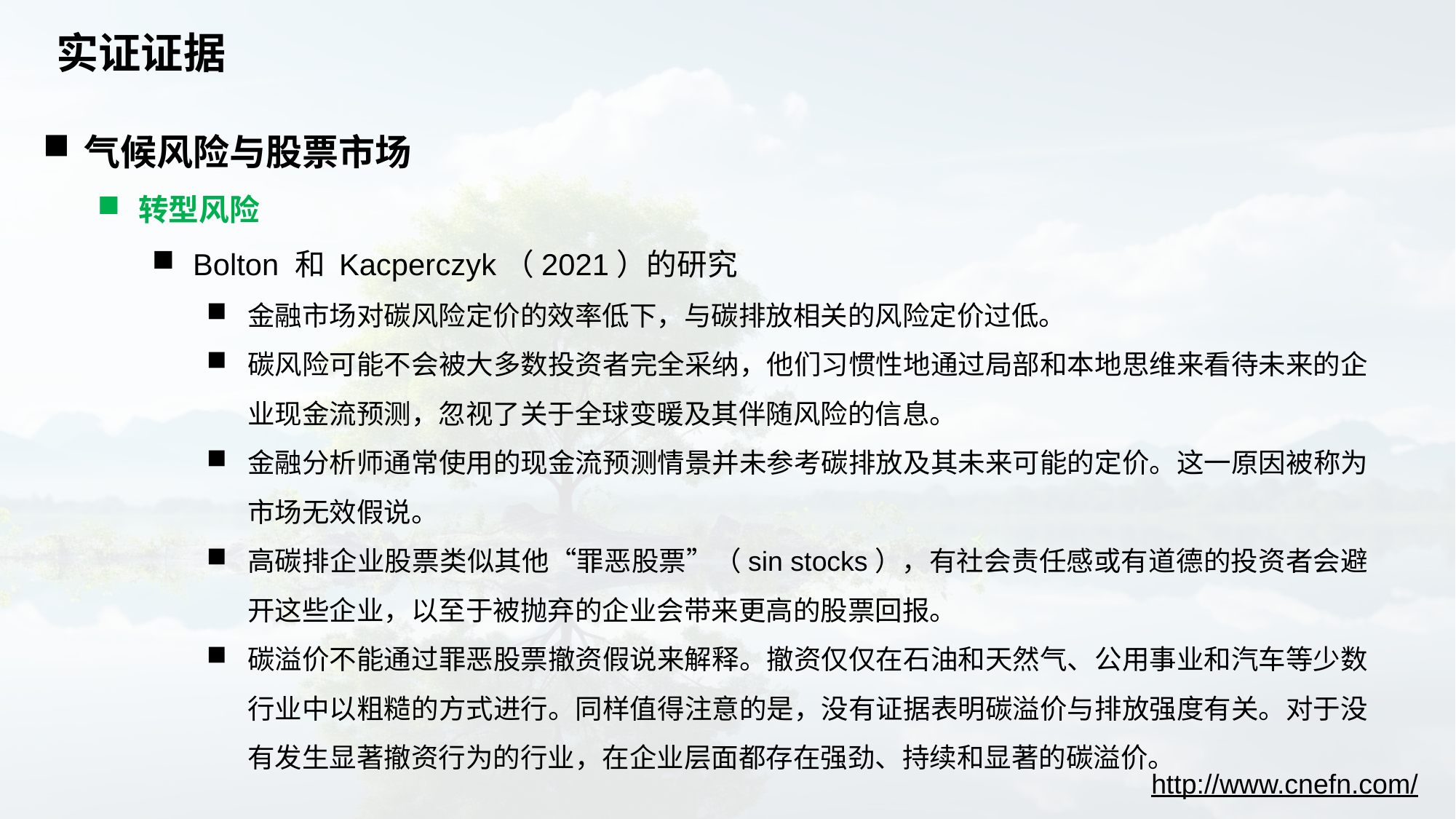

# 实证证据
气候风险与股票市场
转型风险
Bolton 和 Kacperczyk（2021）的研究
金融市场对碳风险定价的效率低下，与碳排放相关的风险定价过低。
碳风险可能不会被大多数投资者完全采纳，他们习惯性地通过局部和本地思维来看待未来的企业现金流预测，忽视了关于全球变暖及其伴随风险的信息。
金融分析师通常使用的现金流预测情景并未参考碳排放及其未来可能的定价。这一原因被称为市场无效假说。
高碳排企业股票类似其他“罪恶股票”（sin stocks），有社会责任感或有道德的投资者会避开这些企业，以至于被抛弃的企业会带来更高的股票回报。
碳溢价不能通过罪恶股票撤资假说来解释。撤资仅仅在石油和天然气、公用事业和汽车等少数行业中以粗糙的方式进行。同样值得注意的是，没有证据表明碳溢价与排放强度有关。对于没有发生显著撤资行为的行业，在企业层面都存在强劲、持续和显著的碳溢价。